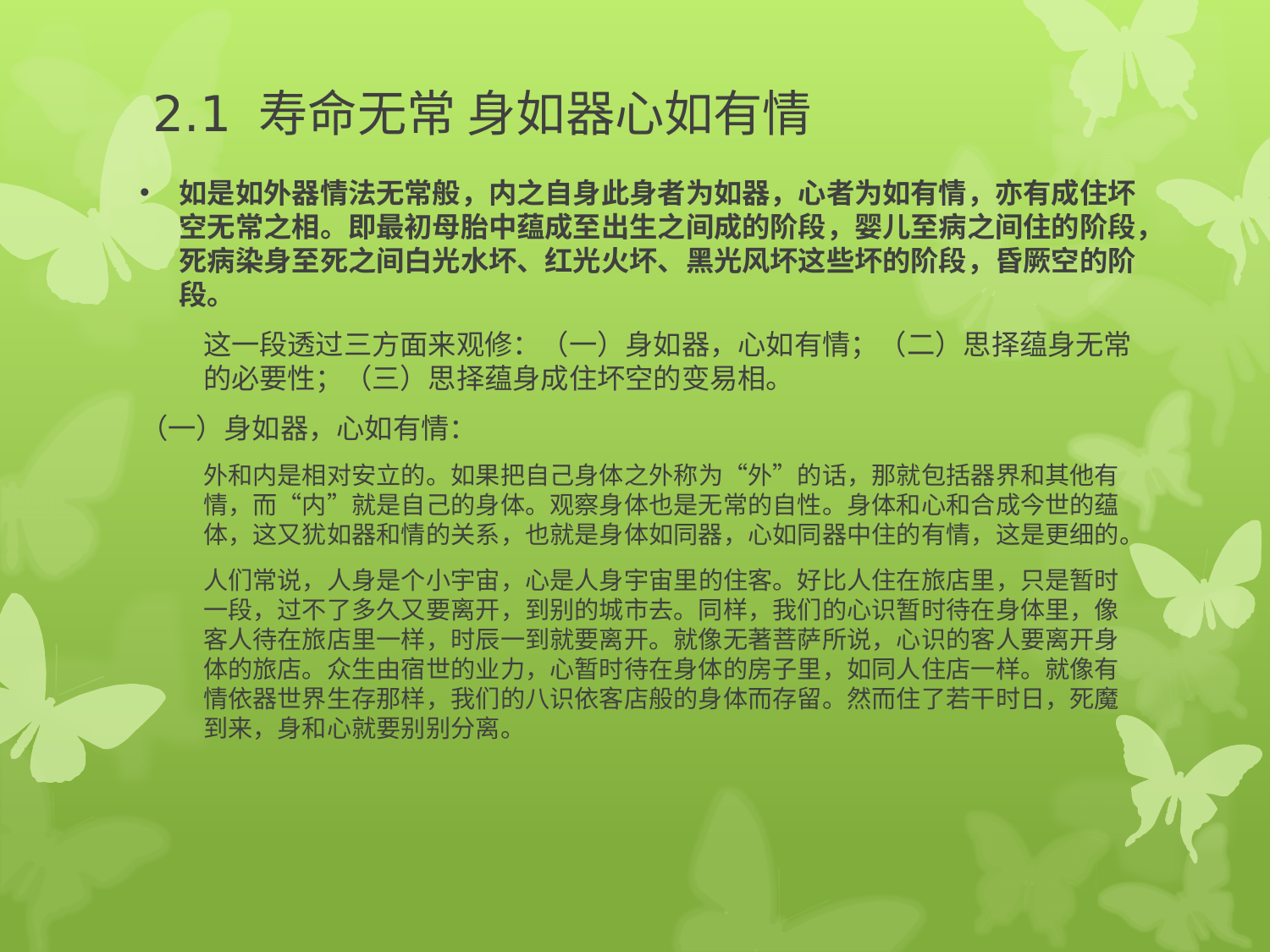

# 2.1 寿命无常 身如器心如有情
如是如外器情法无常般，内之自身此身者为如器，心者为如有情，亦有成住坏空无常之相。即最初母胎中蕴成至出生之间成的阶段，婴儿至病之间住的阶段，死病染身至死之间白光水坏、红光火坏、黑光风坏这些坏的阶段，昏厥空的阶段。
这一段透过三方面来观修：（一）身如器，心如有情；（二）思择蕴身无常的必要性；（三）思择蕴身成住坏空的变易相。
（一）身如器，心如有情：
外和内是相对安立的。如果把自己身体之外称为“外”的话，那就包括器界和其他有情，而“内”就是自己的身体。观察身体也是无常的自性。身体和心和合成今世的蕴体，这又犹如器和情的关系，也就是身体如同器，心如同器中住的有情，这是更细的。
人们常说，人身是个小宇宙，心是人身宇宙里的住客。好比人住在旅店里，只是暂时一段，过不了多久又要离开，到别的城市去。同样，我们的心识暂时待在身体里，像客人待在旅店里一样，时辰一到就要离开。就像无著菩萨所说，心识的客人要离开身体的旅店。众生由宿世的业力，心暂时待在身体的房子里，如同人住店一样。就像有情依器世界生存那样，我们的八识依客店般的身体而存留。然而住了若干时日，死魔到来，身和心就要别别分离。